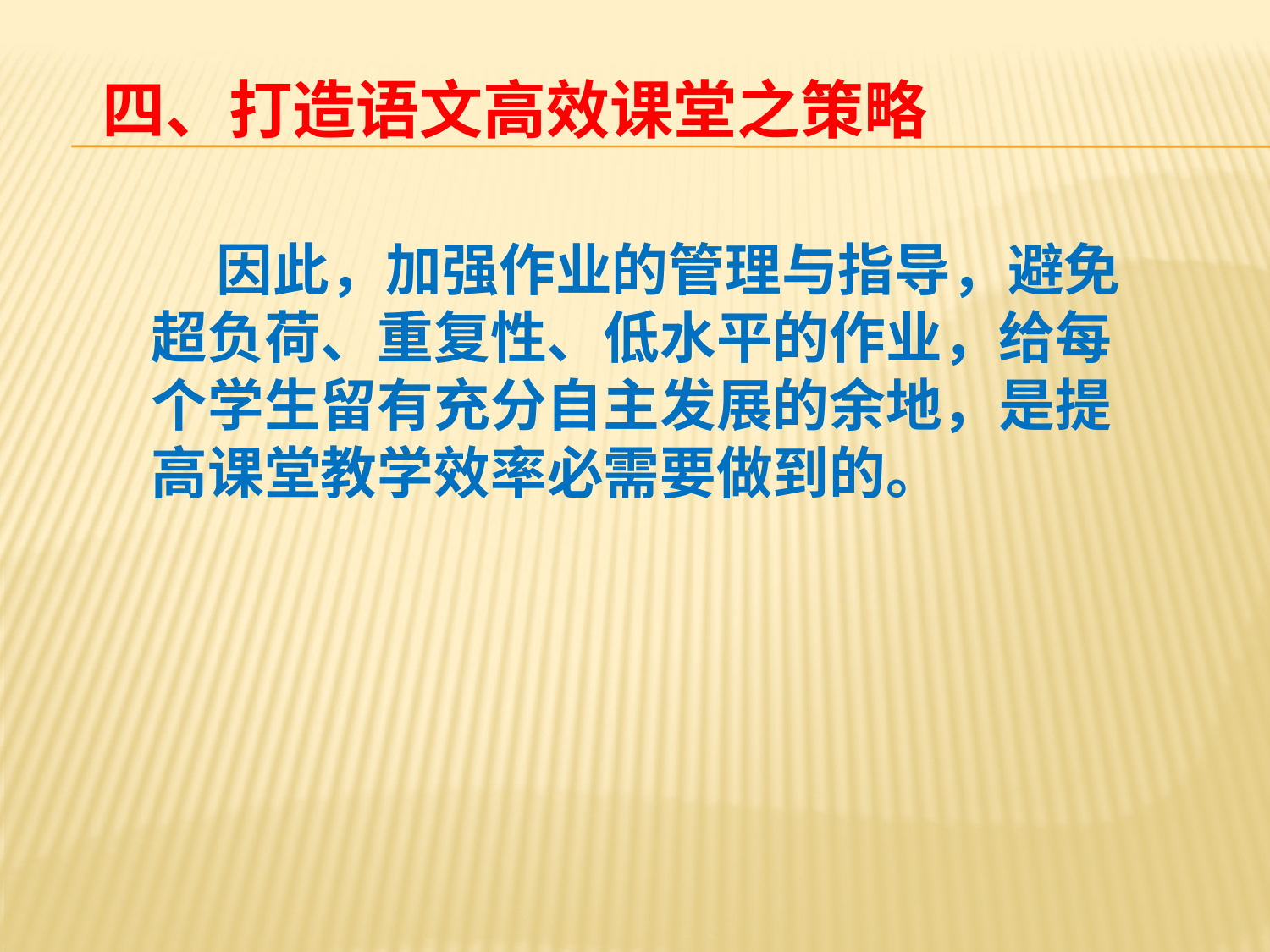

# 四、打造语文高效课堂之策略
    因此，加强作业的管理与指导，避免超负荷、重复性、低水平的作业，给每个学生留有充分自主发展的余地，是提高课堂教学效率必需要做到的。